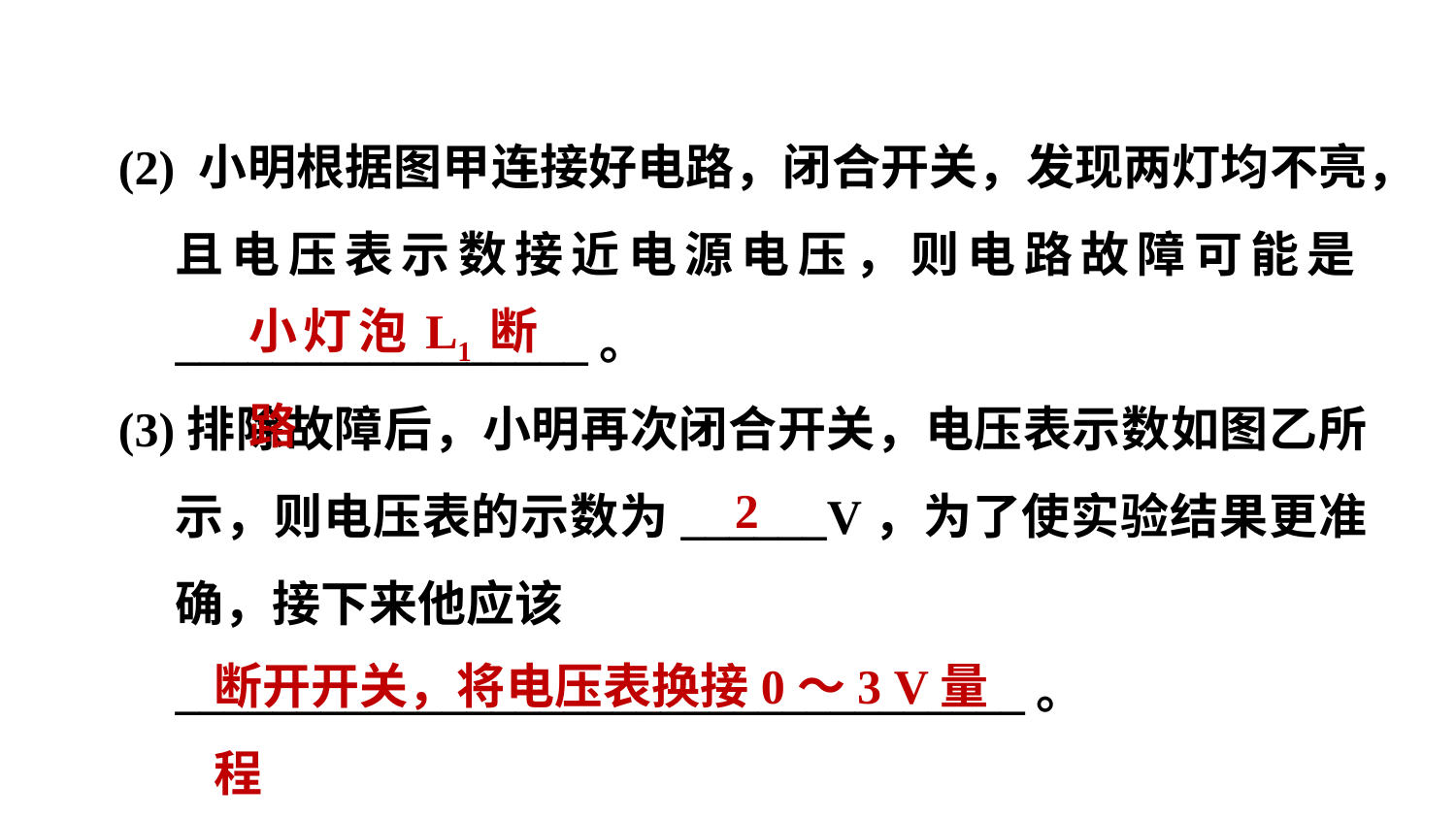

(2) 小明根据图甲连接好电路，闭合开关，发现两灯均不亮，且电压表示数接近电源电压，则电路故障可能是_________________。
(3)排除故障后，小明再次闭合开关，电压表示数如图乙所示，则电压表的示数为______V，为了使实验结果更准确，接下来他应该
	___________________________________。
小灯泡L1断路
2
断开开关，将电压表换接0～3 V量程